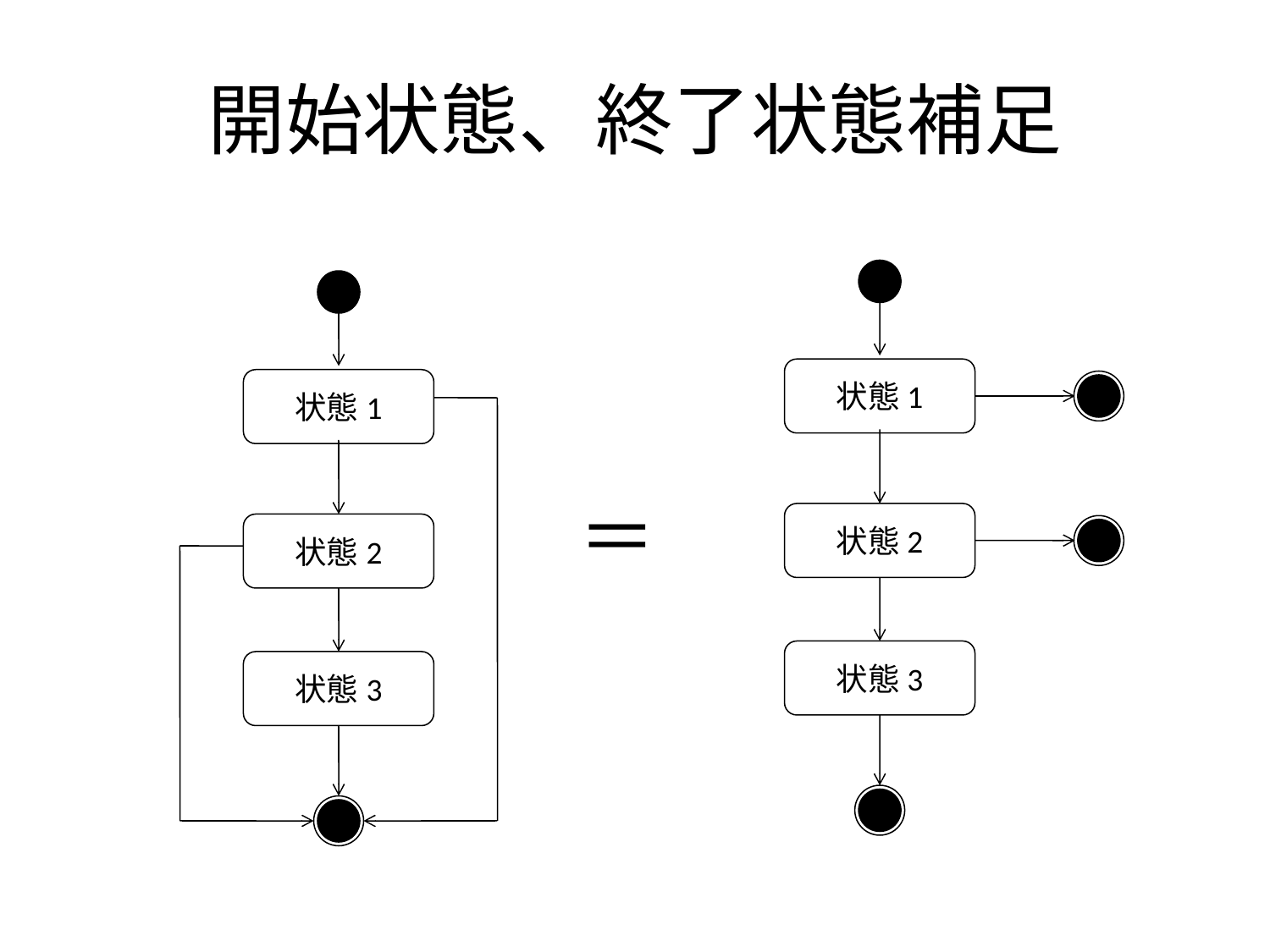

# 開始状態、終了状態補足

状態1
状態1

＝
状態2
状態2

状態3
状態3